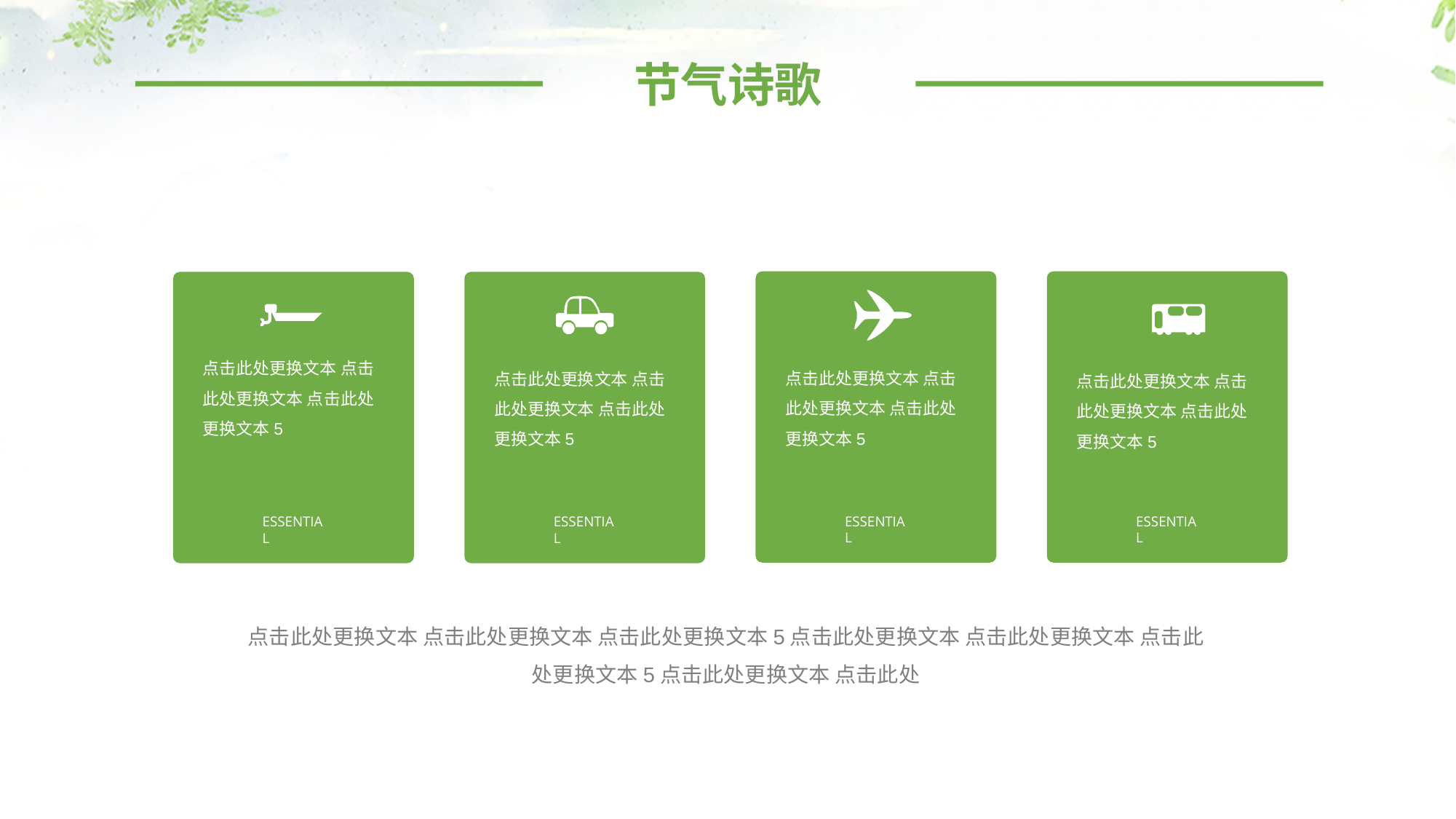

节气诗歌

点击此处更换文本 点击此处更换文本 点击此处更换文本5
ESSENTIAL

点击此处更换文本 点击此处更换文本 点击此处更换文本5
ESSENTIAL

点击此处更换文本 点击此处更换文本 点击此处更换文本5
ESSENTIAL

点击此处更换文本 点击此处更换文本 点击此处更换文本5
ESSENTIAL
点击此处更换文本 点击此处更换文本 点击此处更换文本5点击此处更换文本 点击此处更换文本 点击此处更换文本5点击此处更换文本 点击此处